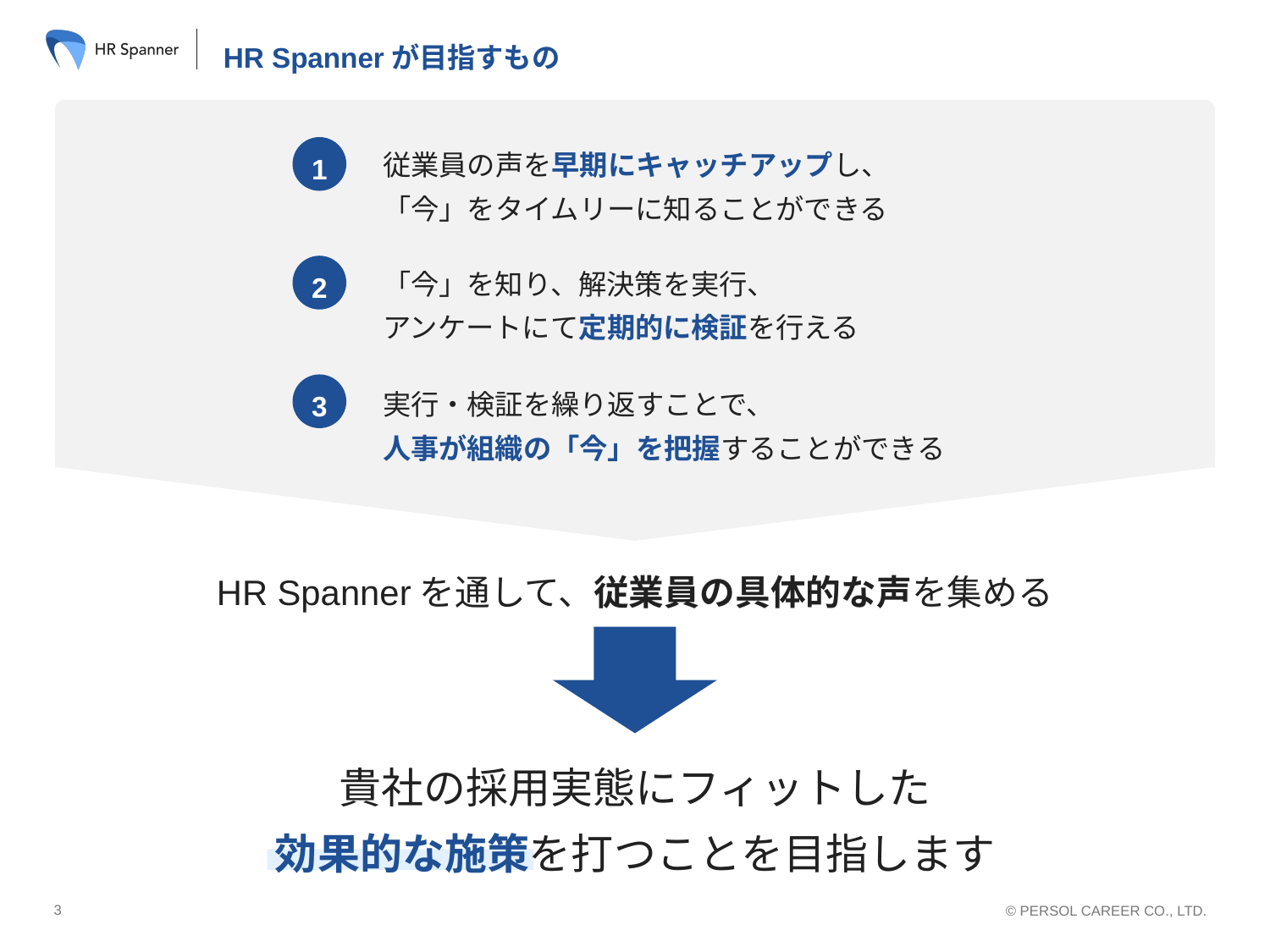

# HR Spannerが目指すもの

従業員の声を早期にキャッチアップし、
「今」をタイムリーに知ることができる
1

「今」を知り、解決策を実行、
アンケートにて定期的に検証を行える
2

実行・検証を繰り返すことで、
人事が組織の「今」を把握することができる
3

HR Spannerを通して、従業員の具体的な声を集める

貴社の採用実態にフィットした
効果的な施策を打つことを目指します

3